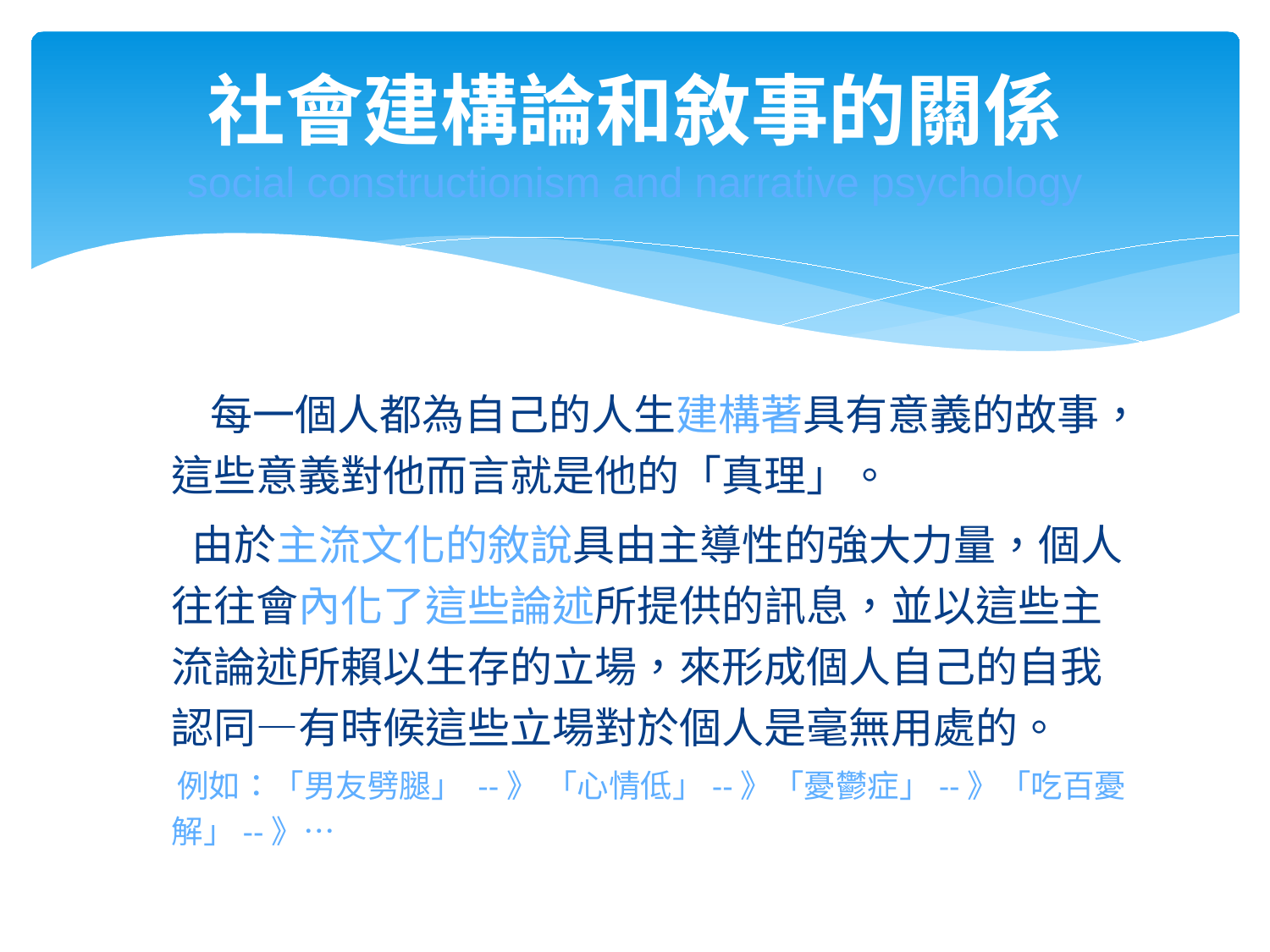

# 社會建構論和敘事的關係 social constructionism and narrative psychology
       每一個人都為自己的人生建構著具有意義的故事，這些意義對他而言就是他的「真理」。
     由於主流文化的敘說具由主導性的強大力量，個人往往會內化了這些論述所提供的訊息，並以這些主流論述所賴以生存的立場，來形成個人自己的自我認同—有時候這些立場對於個人是毫無用處的。
     例如：「男友劈腿」 --》 「心情低」--》「憂鬱症」--》「吃百憂解」--》…